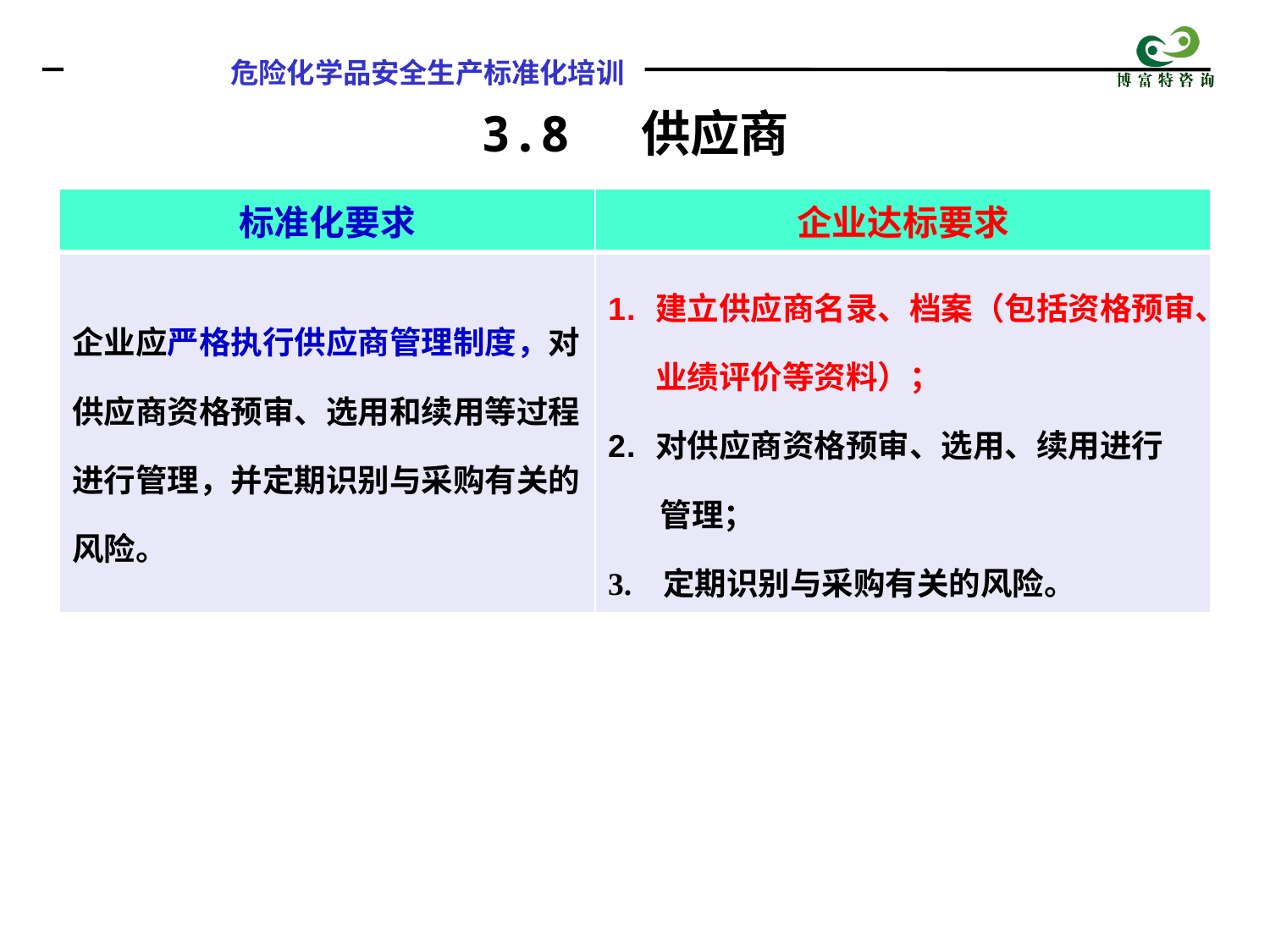

3.8  供应商
| 标准化要求 | 企业达标要求 |
| --- | --- |
| 企业应严格执行供应商管理制度，对供应商资格预审、选用和续用等过程进行管理，并定期识别与采购有关的风险。 | 建立供应商名录、档案（包括资格预审、业绩评价等资料）； 对供应商资格预审、选用、续用进行 管理； 3. 定期识别与采购有关的风险。 |